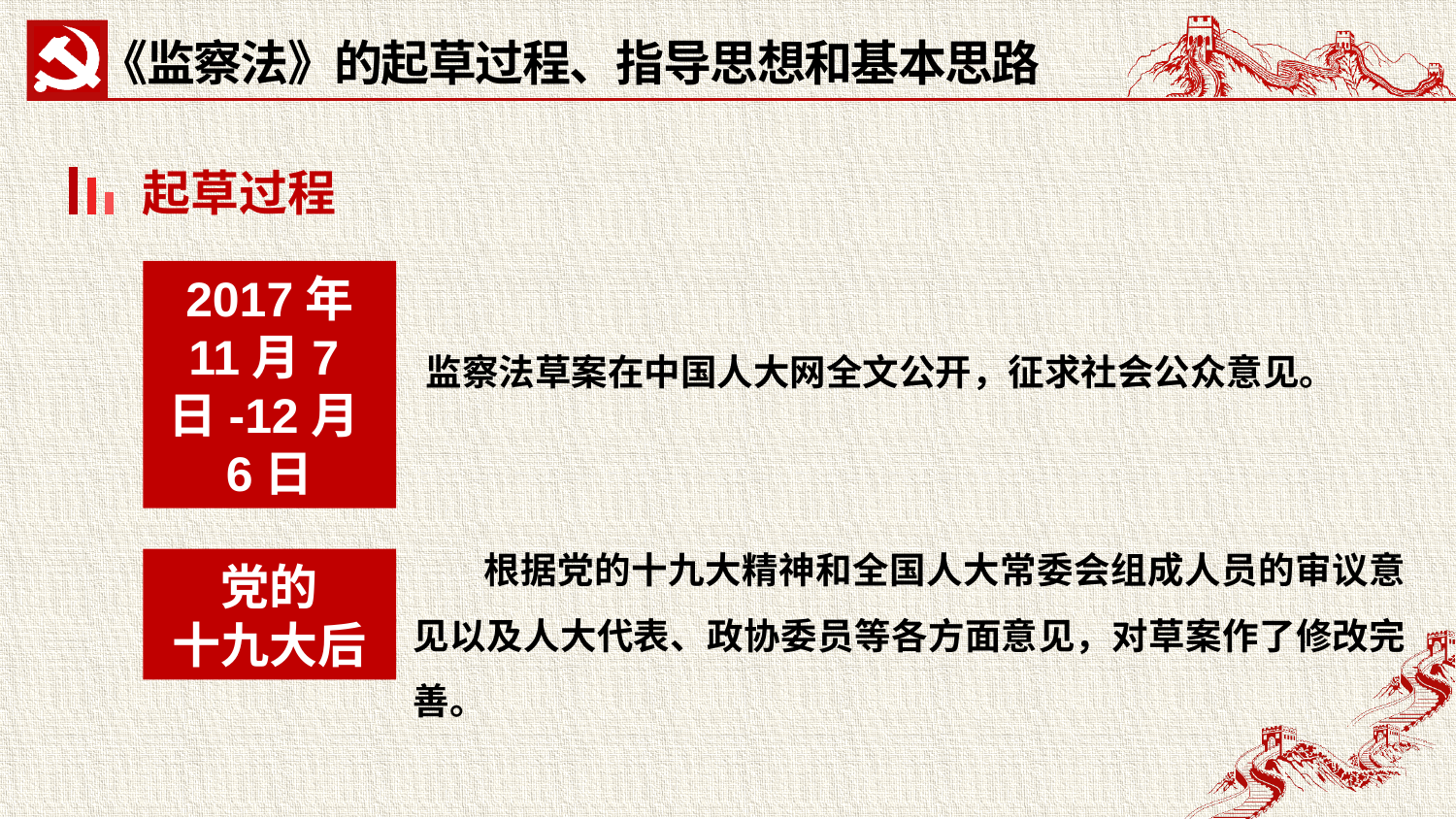

《监察法》的起草过程、指导思想和基本思路
起草过程
2017年
11月7日-12月6日
监察法草案在中国人大网全文公开，征求社会公众意见。
       根据党的十九大精神和全国人大常委会组成人员的审议意见以及人大代表、政协委员等各方面意见，对草案作了修改完善。
党的
十九大后